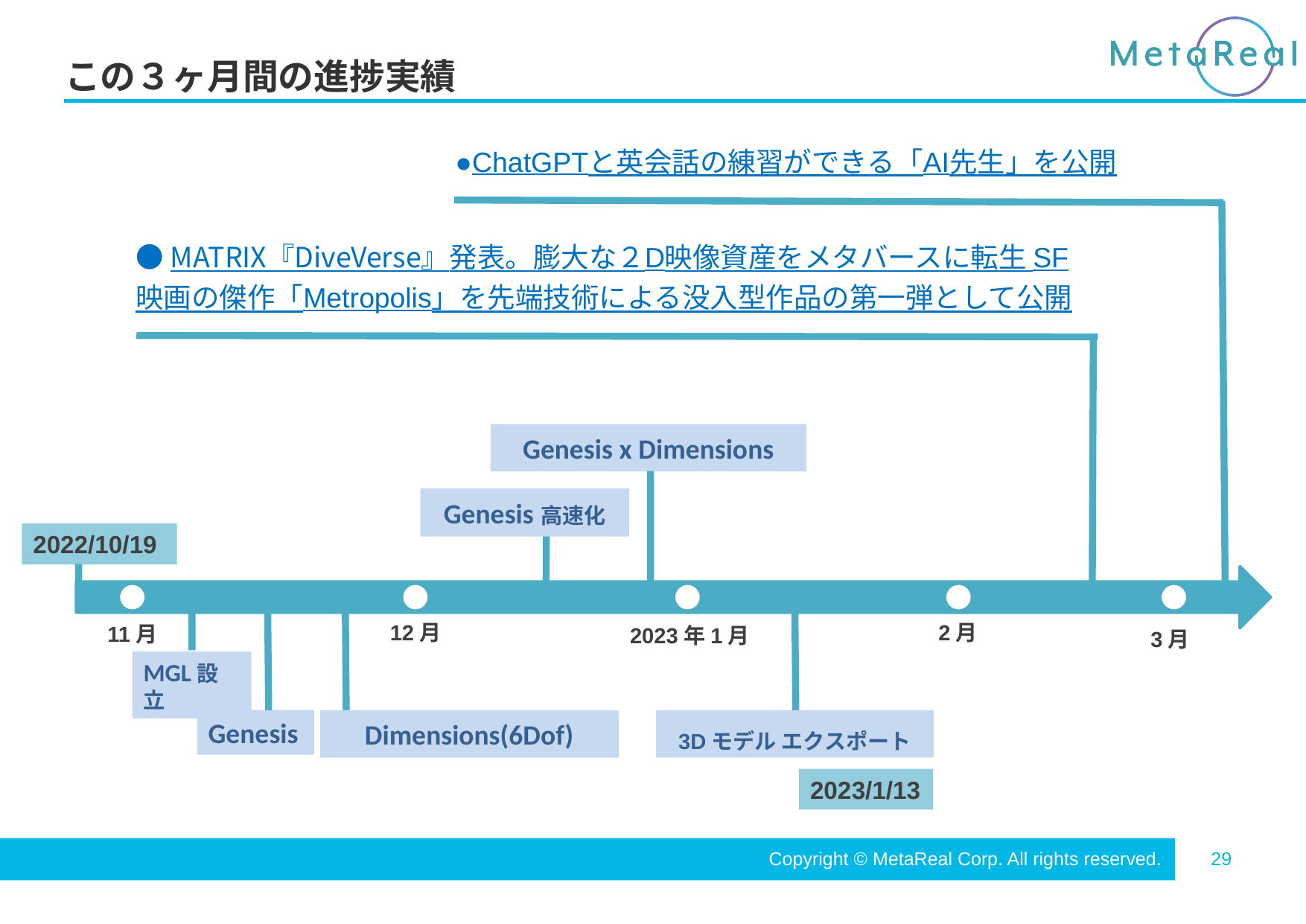

# この３ヶ月間の進捗実績
●ChatGPTと英会話の練習ができる「AI先生」を公開
●MATRIX『DiveVerse』発表。膨大な２D映像資産をメタバースに転生 SF映画の傑作「Metropolis」を先端技術による没入型作品の第一弾として公開
Genesis x Dimensions
Genesis高速化
2022/10/19

2月
12月
11月
2023年1月
3月
MGL設立
Genesis
Dimensions(6Dof)
3Dモデル エクスポート
2023/1/13
Copyright © MetaReal Corp. All rights reserved.
29